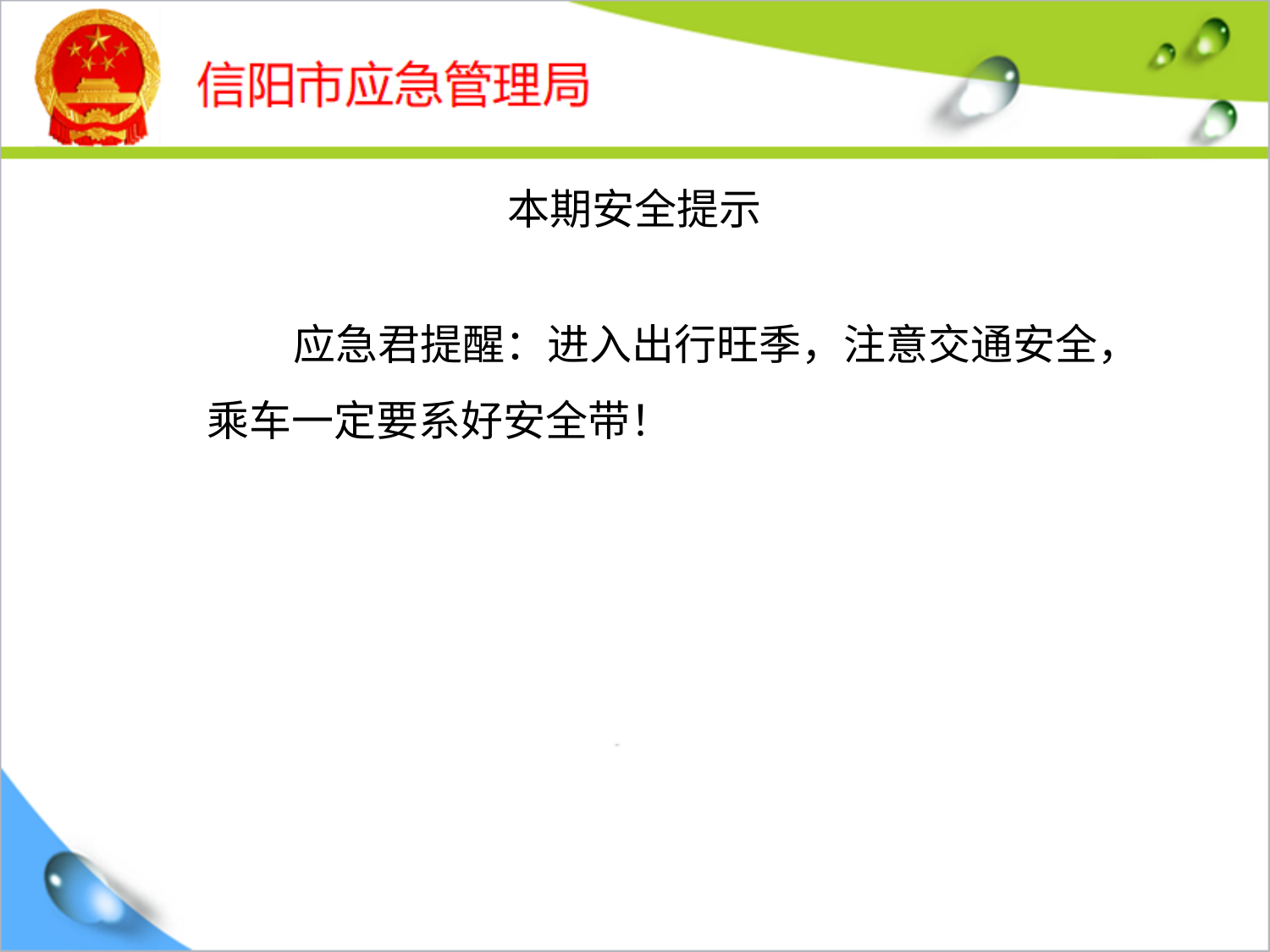

本期安全提示
        应急君提醒：进入出行旺季，注意交通安全，
乘车一定要系好安全带！